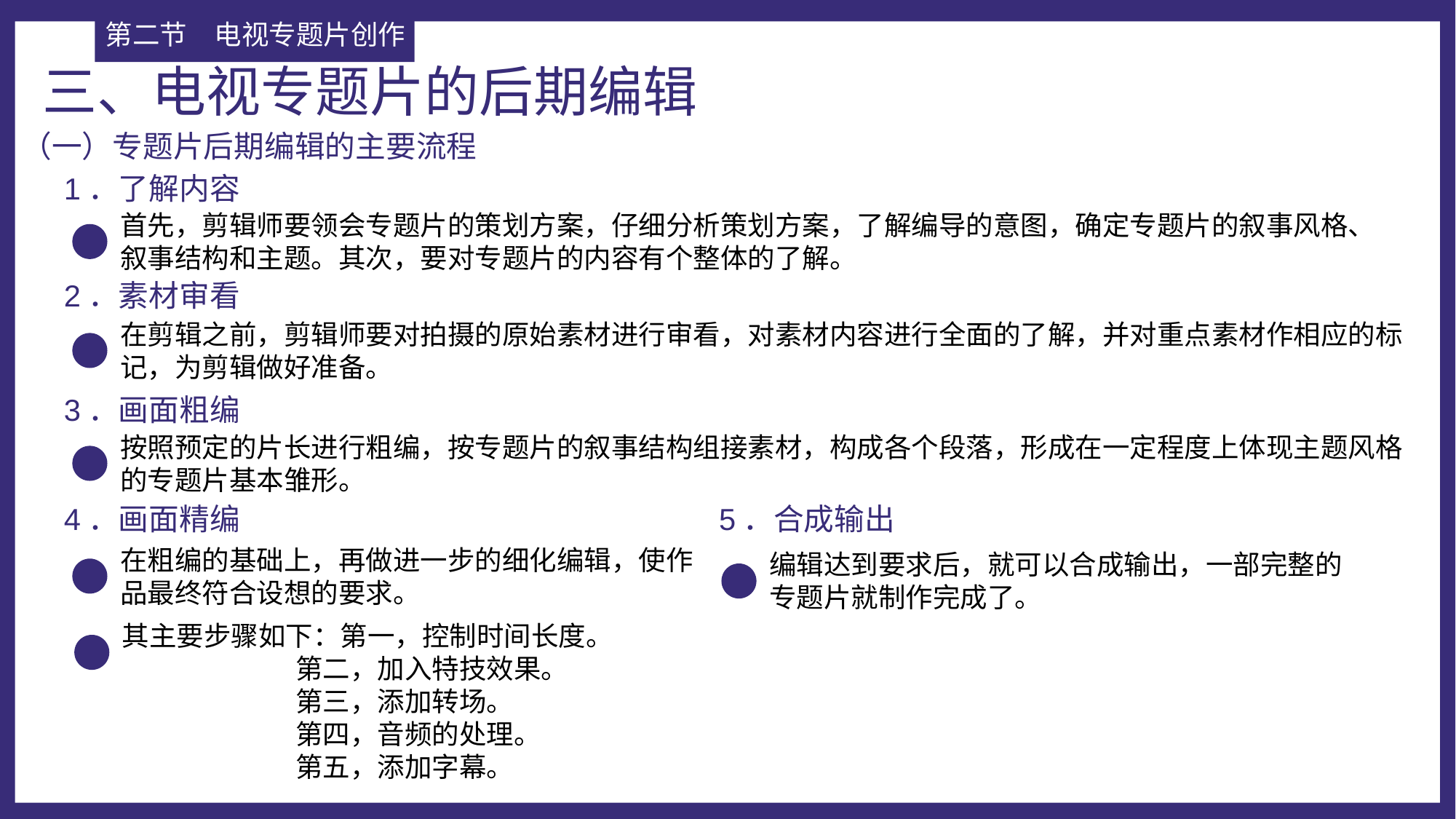

第二节	电视专题片创作
三、电视专题片的后期编辑
（一）专题片后期编辑的主要流程
1．了解内容
首先，剪辑师要领会专题片的策划方案，仔细分析策划方案，了解编导的意图，确定专题片的叙事风格、叙事结构和主题。其次，要对专题片的内容有个整体的了解。

2．素材审看
在剪辑之前，剪辑师要对拍摄的原始素材进行审看，对素材内容进行全面的了解，并对重点素材作相应的标记，为剪辑做好准备。

3．画面粗编
按照预定的片长进行粗编，按专题片的叙事结构组接素材，构成各个段落，形成在一定程度上体现主题风格的专题片基本雏形。

4．画面精编
5．合成输出
在粗编的基础上，再做进一步的细化编辑，使作品最终符合设想的要求。

编辑达到要求后，就可以合成输出，一部完整的专题片就制作完成了。

其主要步骤如下：第一，控制时间长度。
                           第二，加入特技效果。
                           第三，添加转场。
                           第四，音频的处理。
                           第五，添加字幕。